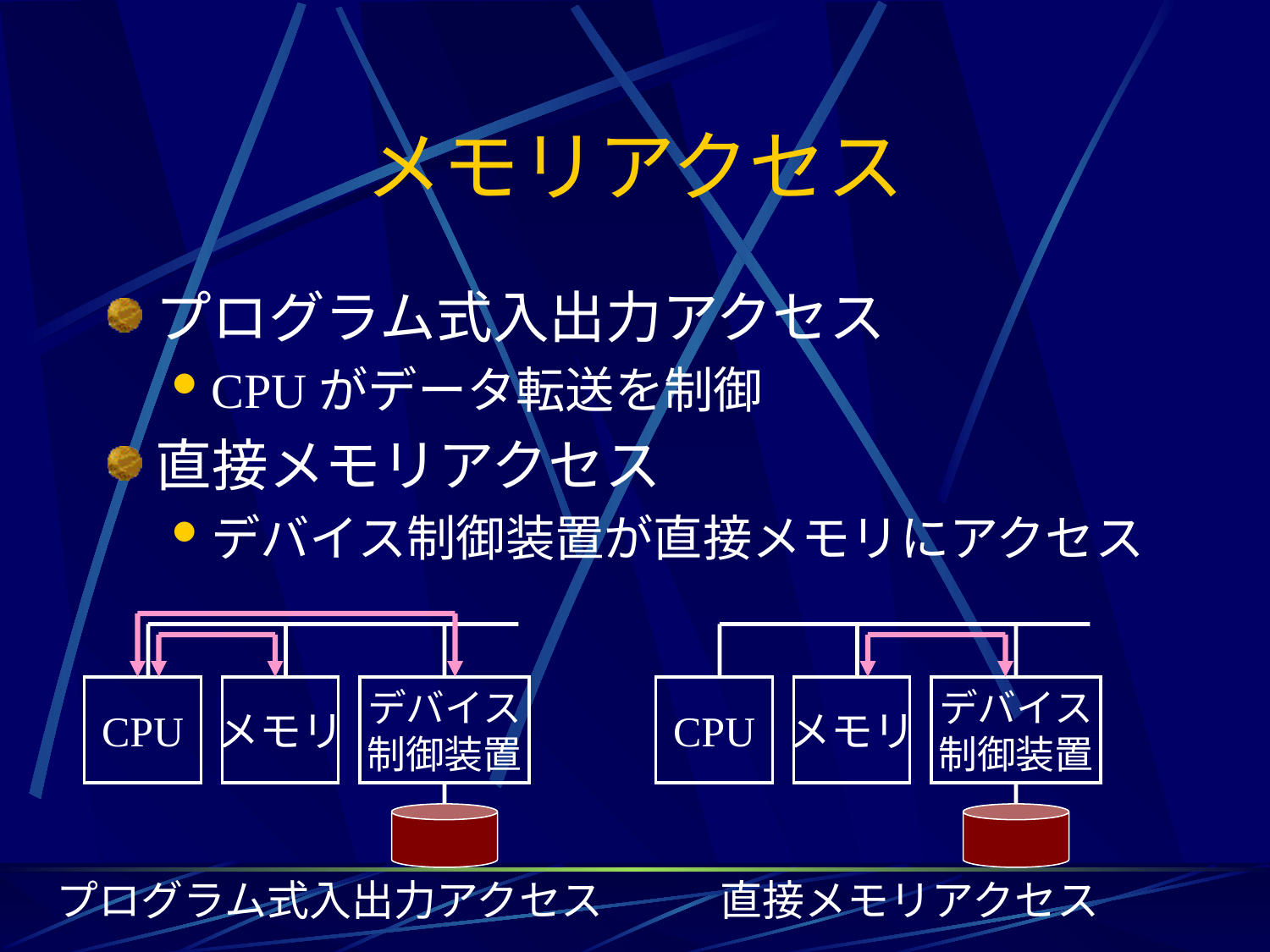

# メモリアクセス
プログラム式入出力アクセス
CPUがデータ転送を制御
直接メモリアクセス
デバイス制御装置が直接メモリにアクセス

CPU
メモリ
デバイス
制御装置

CPU
メモリ
デバイス
制御装置

プログラム式入出力アクセス
直接メモリアクセス